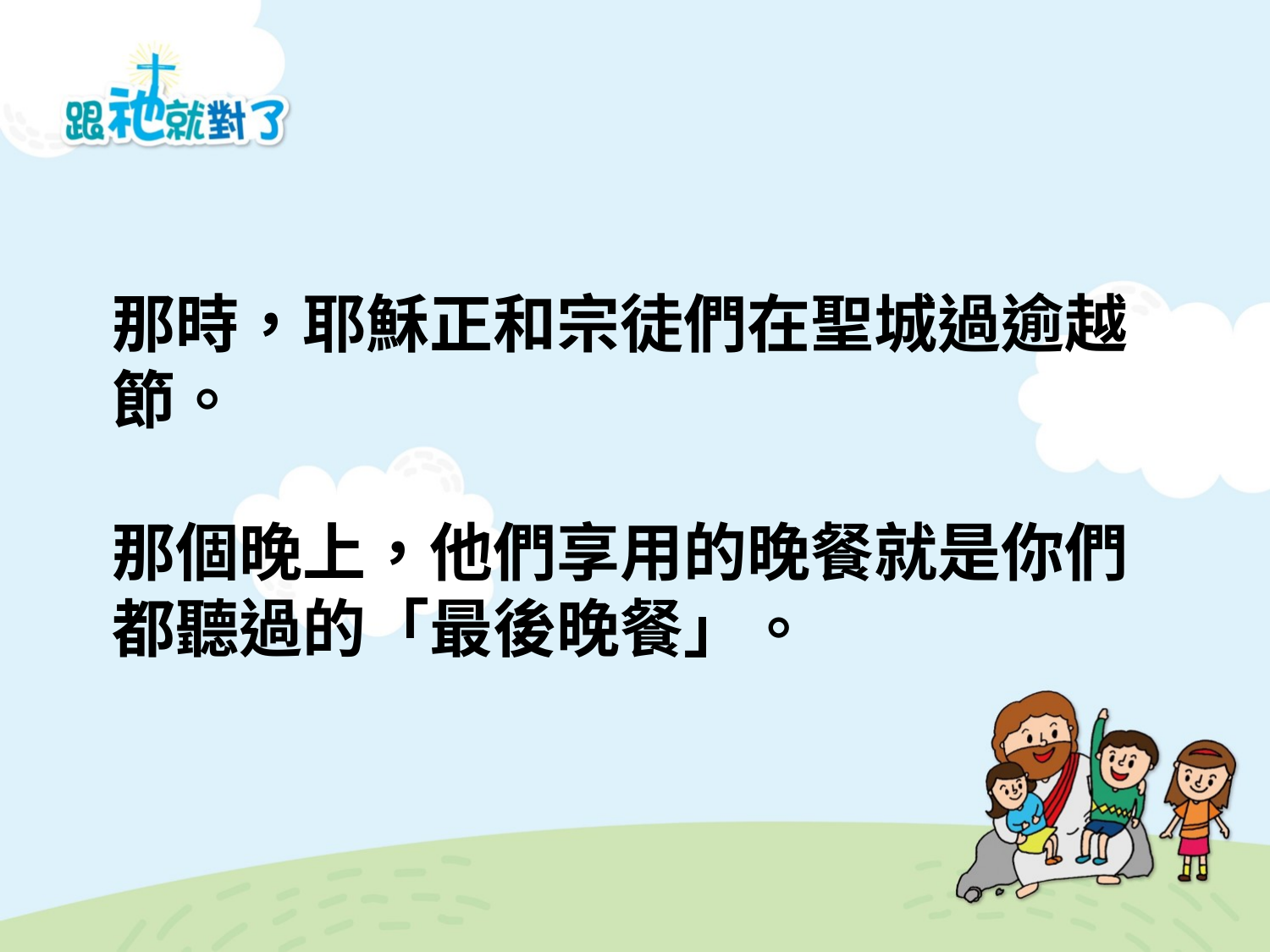

那時，耶穌正和宗徒們在聖城過逾越節。

那個晚上，他們享用的晚餐就是你們都聽過的「最後晚餐」。